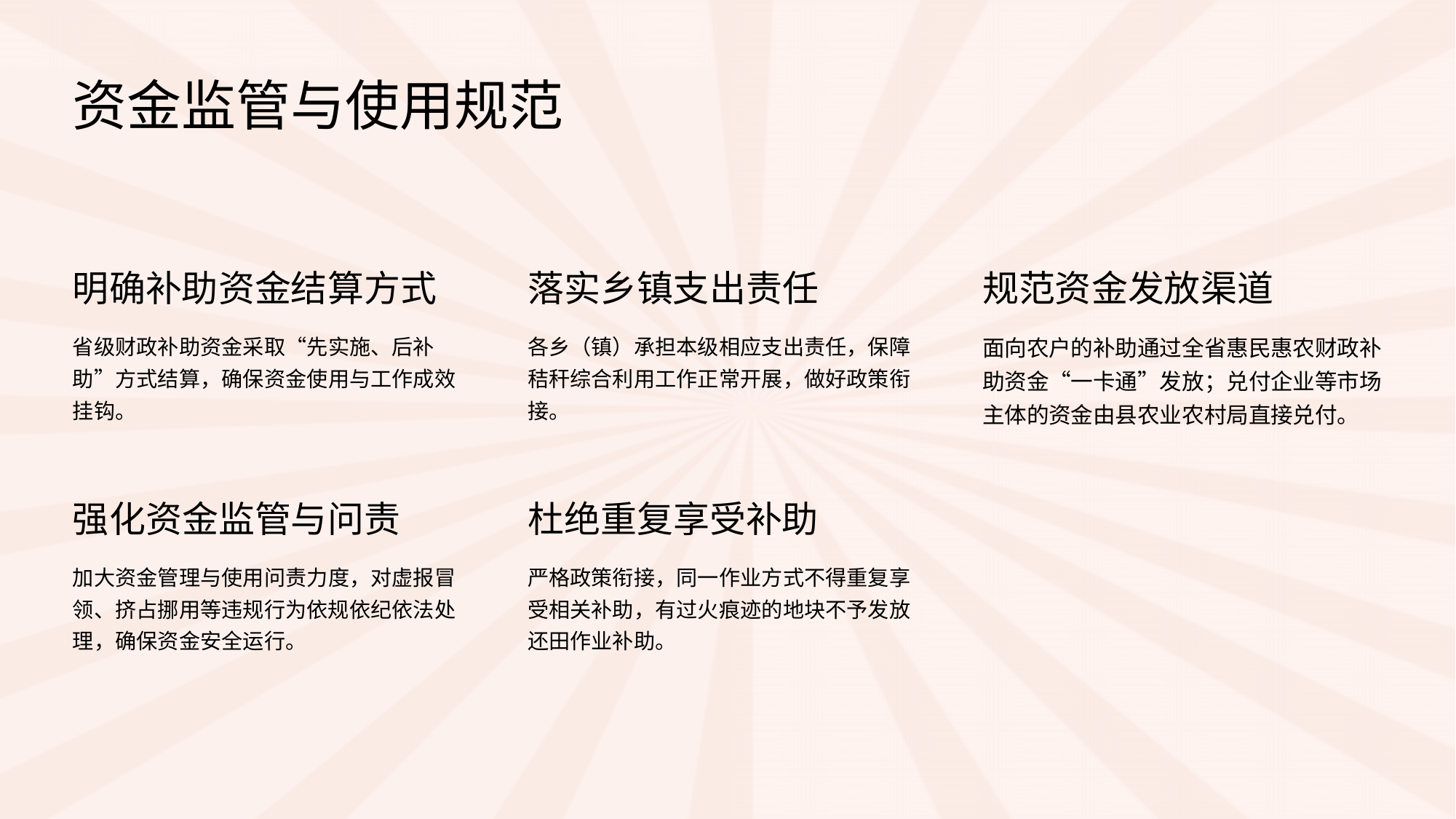

资金监管与使用规范
明确补助资金结算方式
落实乡镇支出责任
规范资金发放渠道
省级财政补助资金采取“先实施、后补助”方式结算，确保资金使用与工作成效挂钩。
各乡（镇）承担本级相应支出责任，保障秸秆综合利用工作正常开展，做好政策衔接。
面向农户的补助通过全省惠民惠农财政补助资金“一卡通”发放；兑付企业等市场主体的资金由县农业农村局直接兑付。
强化资金监管与问责
杜绝重复享受补助
加大资金管理与使用问责力度，对虚报冒领、挤占挪用等违规行为依规依纪依法处理，确保资金安全运行。
严格政策衔接，同一作业方式不得重复享受相关补助，有过火痕迹的地块不予发放还田作业补助。